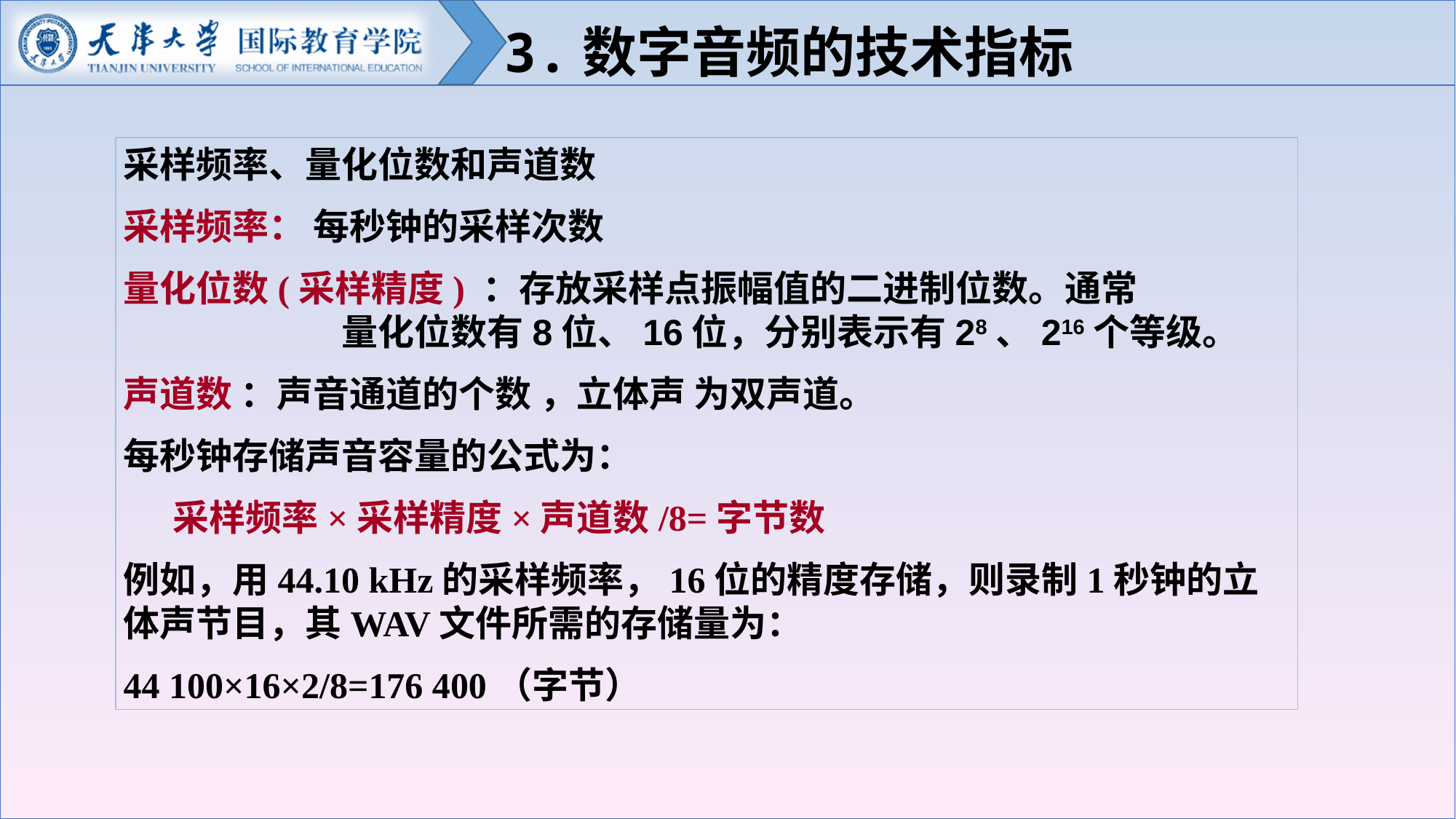

3.数字音频的技术指标
采样频率、量化位数和声道数
采样频率： 每秒钟的采样次数
量化位数(采样精度) ：存放采样点振幅值的二进制位数。通常  			量化位数有8位、16位，分别表示有28、216个等级。
声道数 ：声音通道的个数 ，立体声 为双声道。
每秒钟存储声音容量的公式为：
     采样频率×采样精度×声道数/8=字节数
例如，用44.10 kHz的采样频率，16位的精度存储，则录制1秒钟的立体声节目，其WAV文件所需的存储量为：
44 100×16×2/8=176 400（字节）